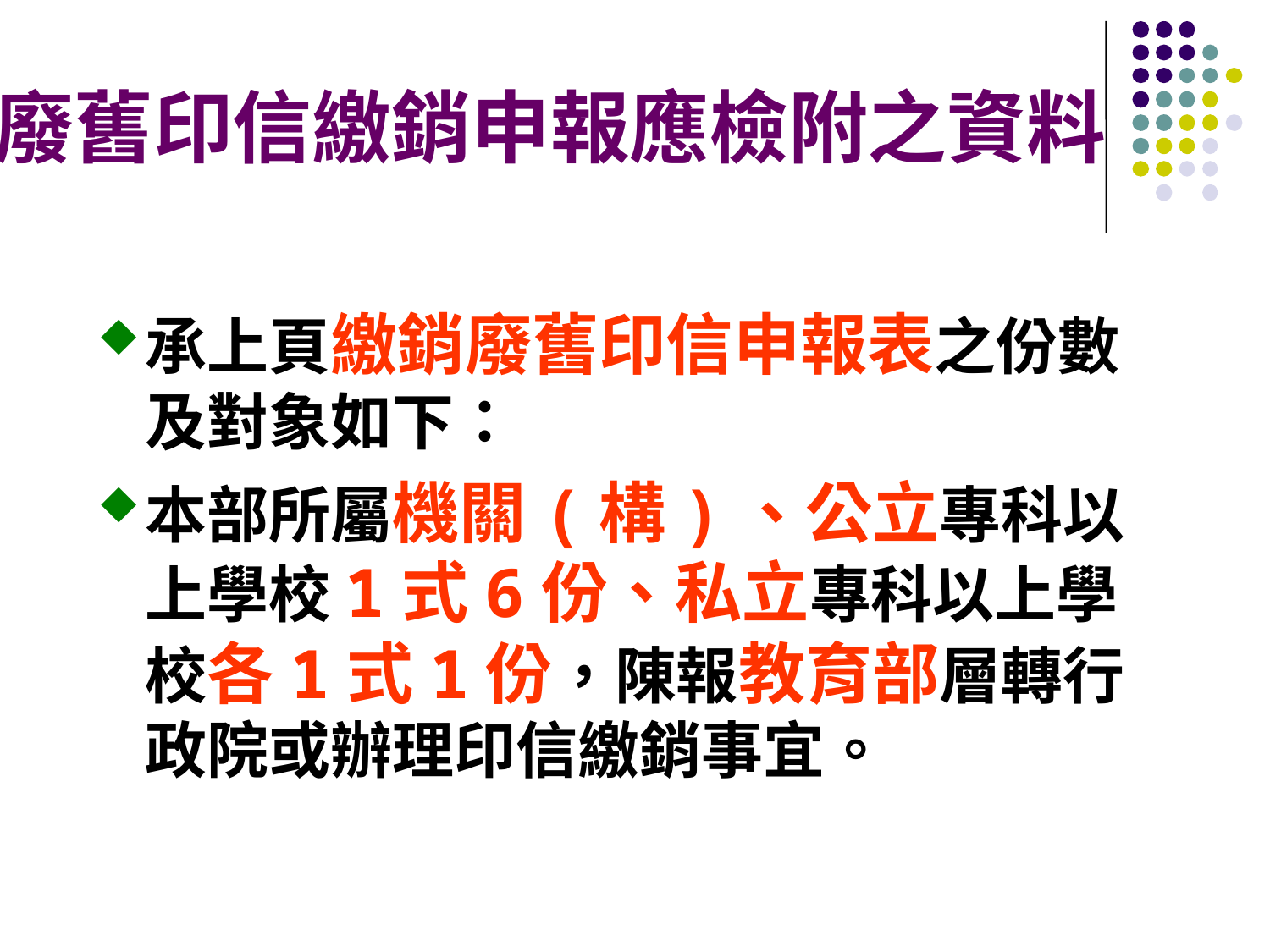

廢舊印信繳銷申報應檢附之資料
承上頁繳銷廢舊印信申報表之份數及對象如下：
本部所屬機關(構)、公立專科以上學校1式6份、私立專科以上學校各1式1份，陳報教育部層轉行政院或辦理印信繳銷事宜。